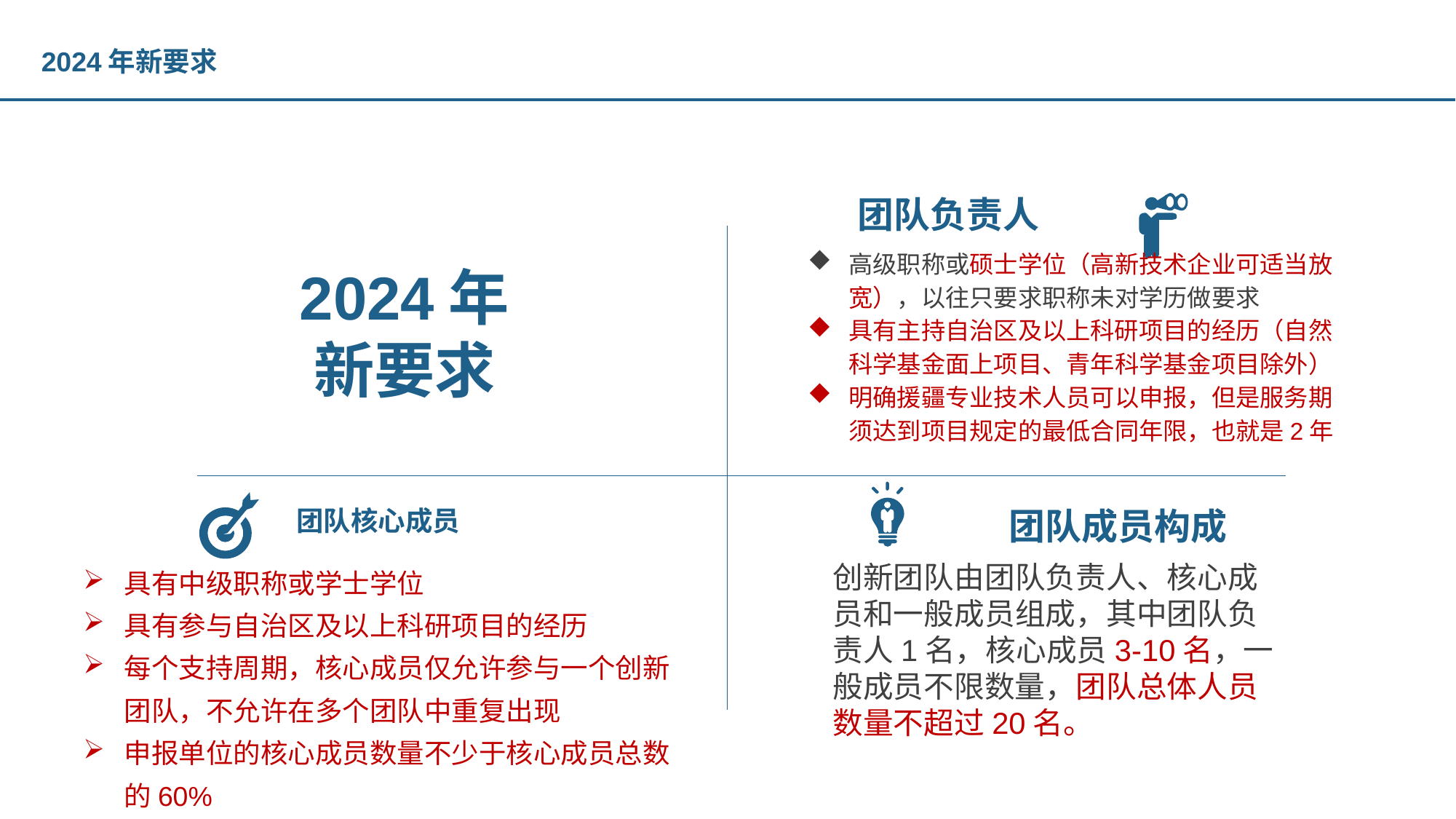

2024年新要求
团队负责人

高级职称或硕士学位（高新技术企业可适当放宽），以往只要求职称未对学历做要求
具有主持自治区及以上科研项目的经历（自然科学基金面上项目、青年科学基金项目除外）
明确援疆专业技术人员可以申报，但是服务期须达到项目规定的最低合同年限，也就是2年

2024年
新要求

团队成员构成
创新团队由团队负责人、核心成员和一般成员组成，其中团队负责人1名，核心成员3-10名，一般成员不限数量，团队总体人员数量不超过20名。

团队核心成员
具有中级职称或学士学位
具有参与自治区及以上科研项目的经历
每个支持周期，核心成员仅允许参与一个创新团队，不允许在多个团队中重复出现
申报单位的核心成员数量不少于核心成员总数的60%